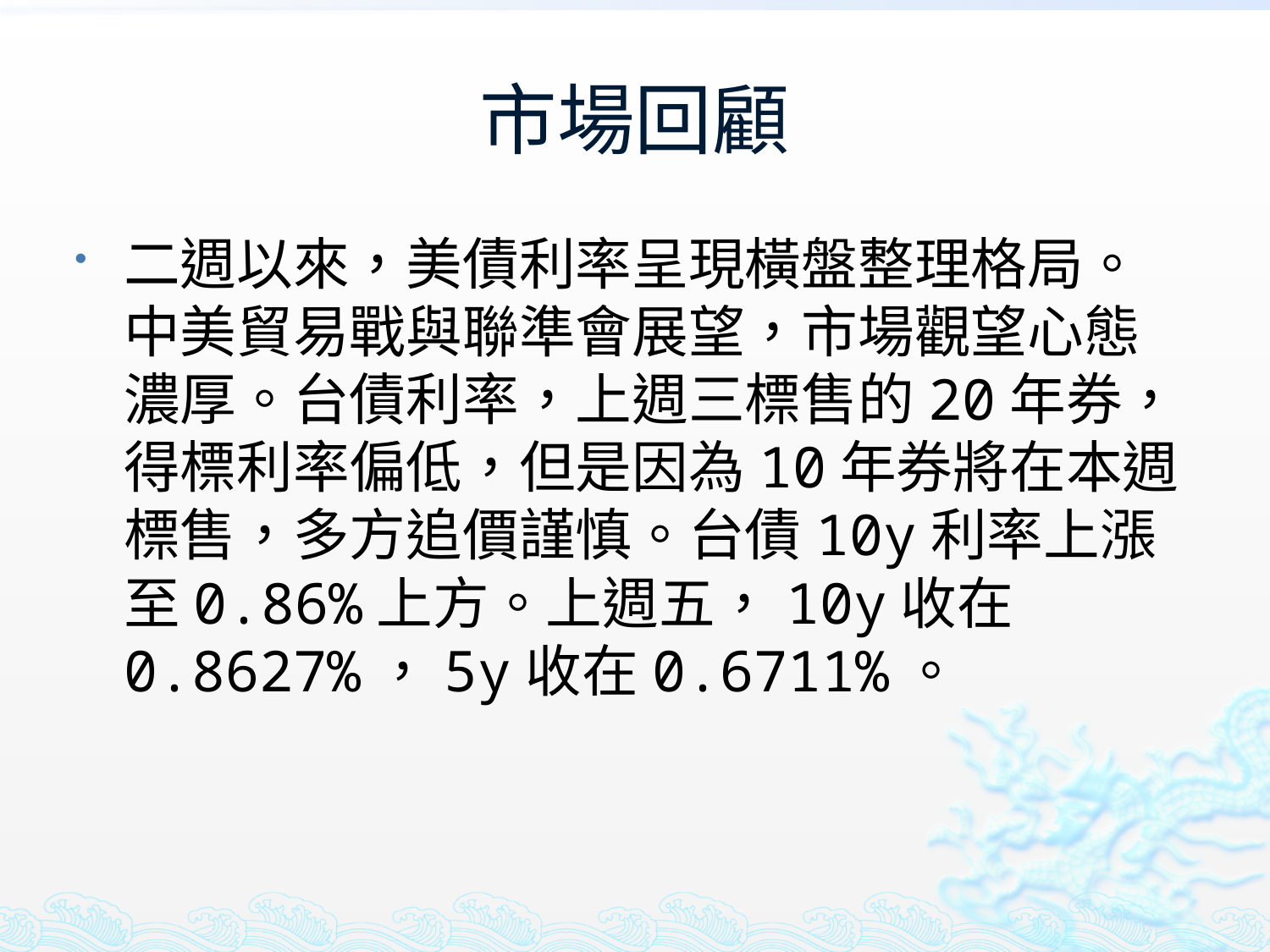

# 市場回顧
二週以來，美債利率呈現橫盤整理格局。中美貿易戰與聯準會展望，市場觀望心態濃厚。台債利率，上週三標售的20年券，得標利率偏低，但是因為10年券將在本週標售，多方追價謹慎。台債10y利率上漲至0.86%上方。上週五，10y收在0.8627%，5y收在0.6711%。